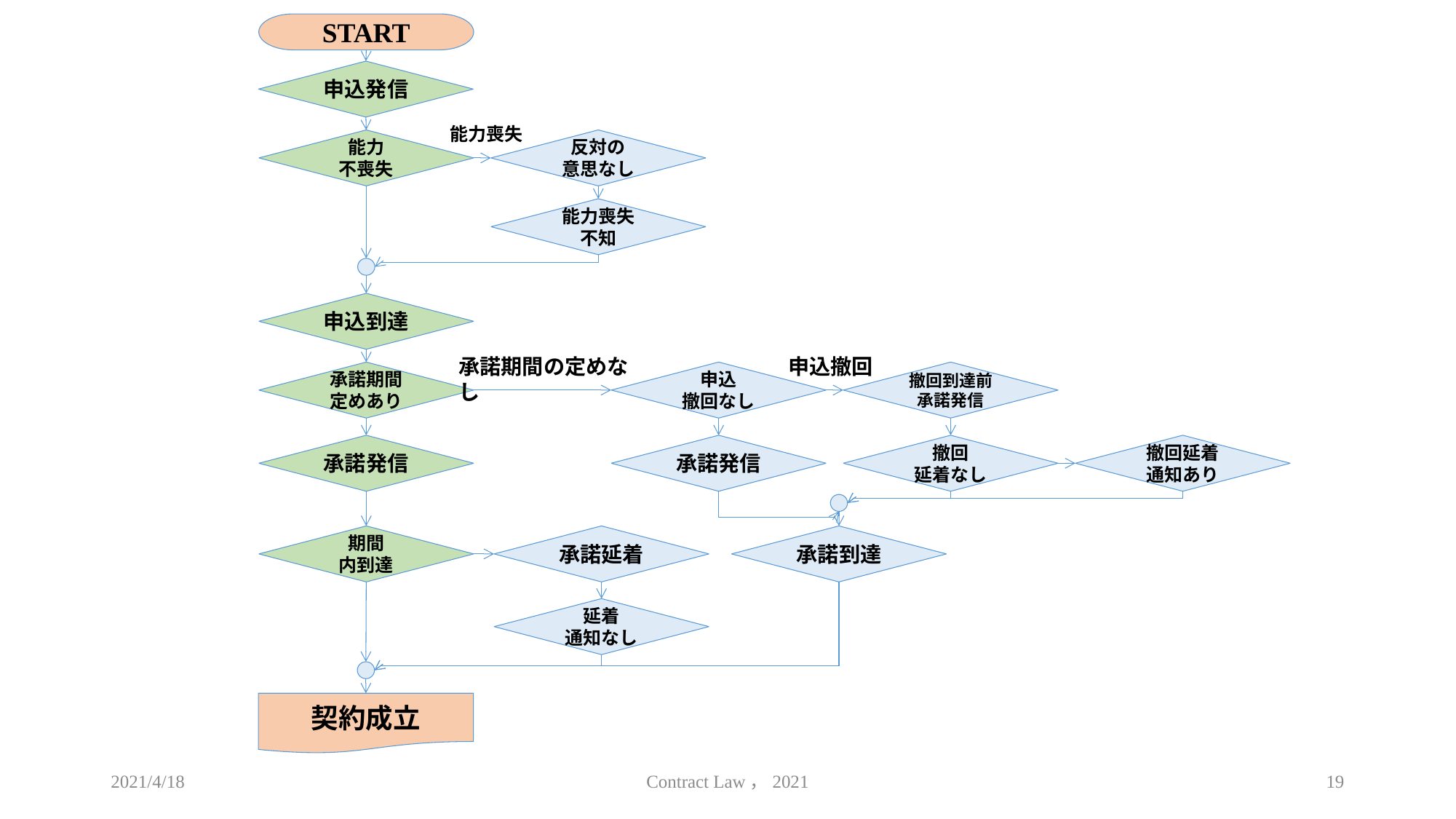

START
申込発信
能力喪失
能力
不喪失
反対の
意思なし
能力喪失不知

申込到達
承諾期間の定めなし
申込撤回
承諾期間
定めあり
申込
撤回なし
撤回到達前
承諾発信
承諾発信
承諾発信
撤回
延着なし
撤回延着通知あり

期間
内到達
承諾延着
承諾到達
延着
通知なし

契約成立
2021/4/18
Contract Law，2021
19